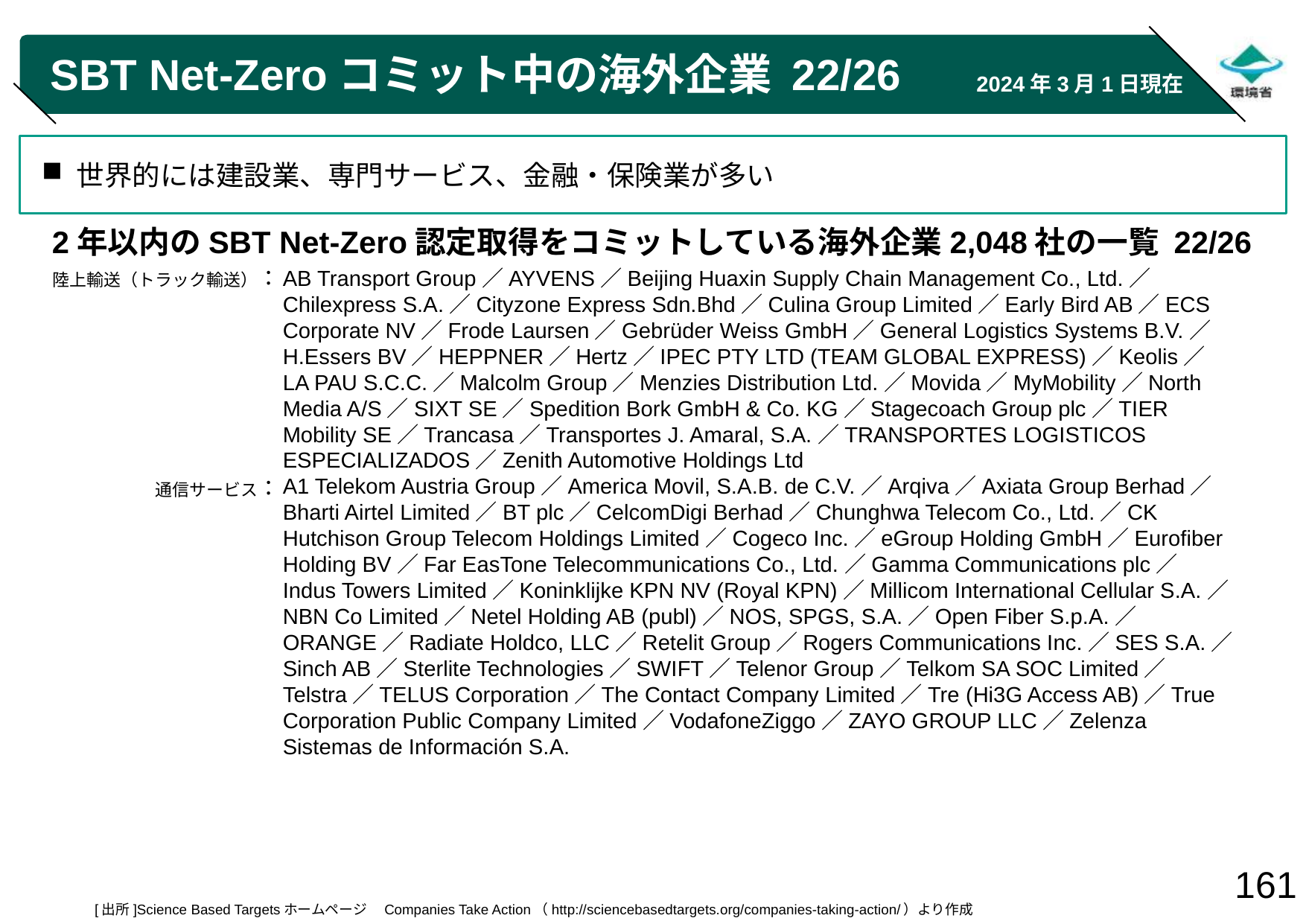

# SBT Net-Zeroコミット中の海外企業 22/26
2024年3月1日現在
世界的には建設業、専門サービス、金融・保険業が多い
2年以内のSBT Net-Zero認定取得をコミットしている海外企業2,048社の一覧 22/26
陸上輸送（トラック輸送）：

通信サービス：

AB Transport Group／AYVENS／Beijing Huaxin Supply Chain Management Co., Ltd.／Chilexpress S.A.／Cityzone Express Sdn.Bhd／Culina Group Limited／Early Bird AB／ECS Corporate NV／Frode Laursen／Gebrüder Weiss GmbH／General Logistics Systems B.V.／H.Essers BV／HEPPNER／Hertz／IPEC PTY LTD (TEAM GLOBAL EXPRESS)／Keolis／LA PAU S.C.C.／Malcolm Group／Menzies Distribution Ltd.／Movida／MyMobility／North Media A/S／SIXT SE／Spedition Bork GmbH & Co. KG／Stagecoach Group plc／TIER Mobility SE／Trancasa／Transportes J. Amaral, S.A.／TRANSPORTES LOGISTICOS ESPECIALIZADOS／Zenith Automotive Holdings Ltd
A1 Telekom Austria Group／America Movil, S.A.B. de C.V.／Arqiva／Axiata Group Berhad／Bharti Airtel Limited／BT plc／CelcomDigi Berhad／Chunghwa Telecom Co., Ltd.／CK Hutchison Group Telecom Holdings Limited／Cogeco Inc.／eGroup Holding GmbH／Eurofiber Holding BV／Far EasTone Telecommunications Co., Ltd.／Gamma Communications plc／Indus Towers Limited／Koninklijke KPN NV (Royal KPN)／Millicom International Cellular S.A.／NBN Co Limited／Netel Holding AB (publ)／NOS, SPGS, S.A.／Open Fiber S.p.A.／ORANGE／Radiate Holdco, LLC／Retelit Group／Rogers Communications Inc.／SES S.A.／Sinch AB／Sterlite Technologies／SWIFT／Telenor Group／Telkom SA SOC Limited／Telstra／TELUS Corporation／The Contact Company Limited／Tre (Hi3G Access AB)／True Corporation Public Company Limited／VodafoneZiggo／ZAYO GROUP LLC／Zelenza Sistemas de Información S.A.

[出所]Science Based Targetsホームページ　Companies Take Action（http://sciencebasedtargets.org/companies-taking-action/）より作成